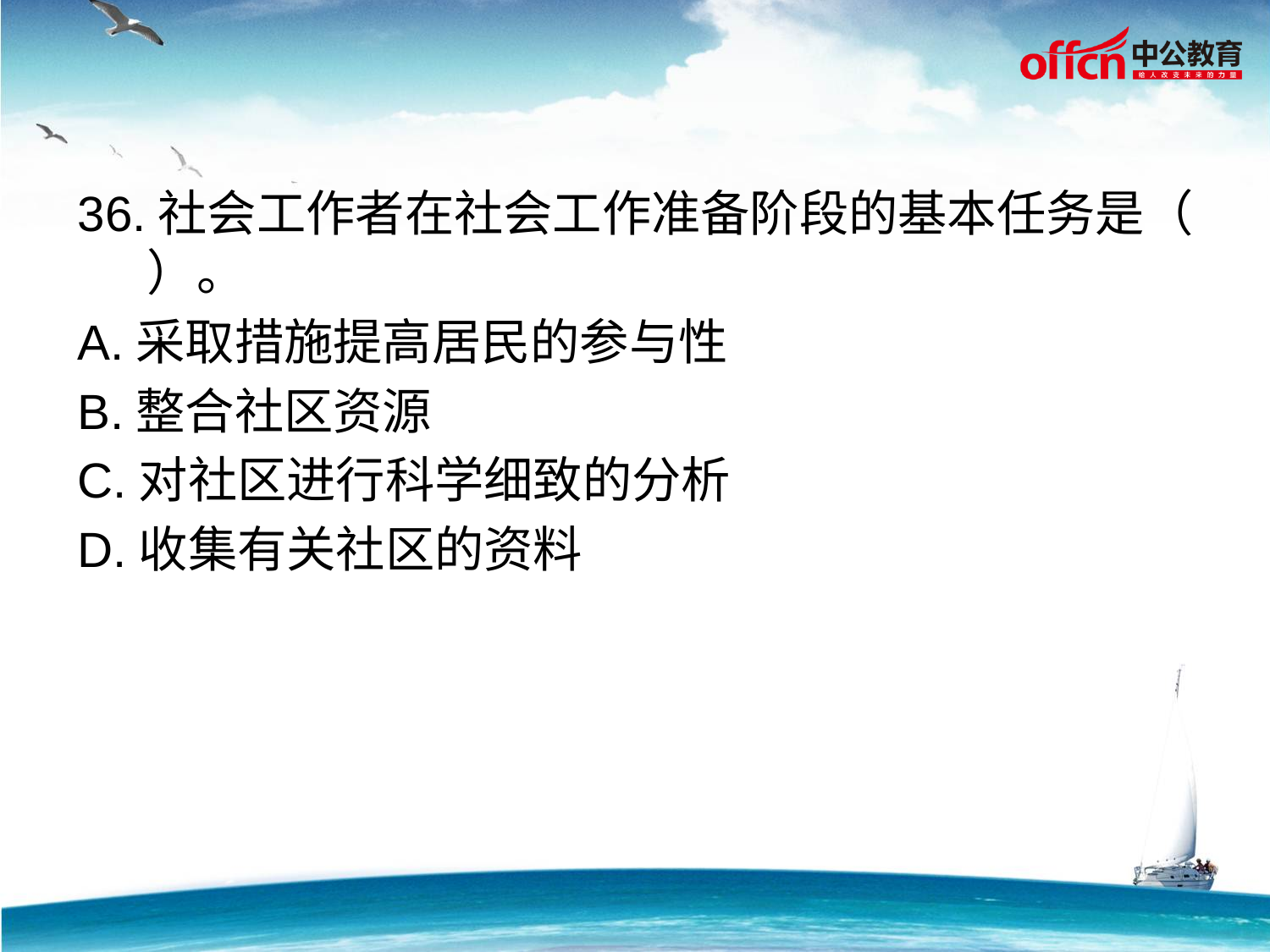

36.社会工作者在社会工作准备阶段的基本任务是（   ）。
A.采取措施提高居民的参与性
B.整合社区资源
C.对社区进行科学细致的分析
D.收集有关社区的资料